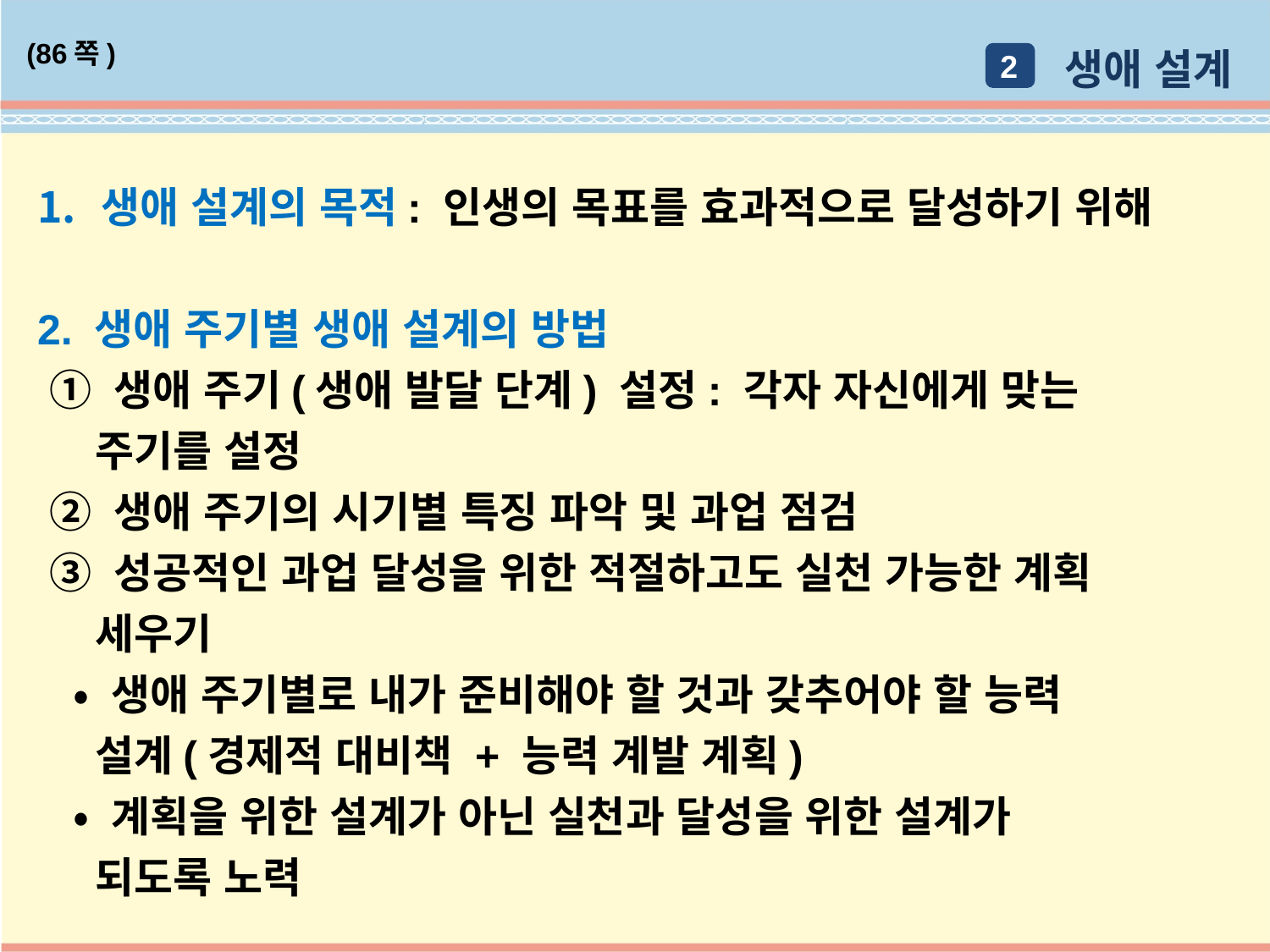

생애 설계
(86쪽)
2
생애 설계의 목적: 인생의 목표를 효과적으로 달성하기 위해

2. 생애 주기별 생애 설계의 방법
 ① 생애 주기(생애 발달 단계) 설정: 각자 자신에게 맞는
    주기를 설정
 ② 생애 주기의 시기별 특징 파악 및 과업 점검
 ③ 성공적인 과업 달성을 위한 적절하고도 실천 가능한 계획
    세우기
   • 생애 주기별로 내가 준비해야 할 것과 갖추어야 할 능력
    설계(경제적 대비책 + 능력 계발 계획)
   • 계획을 위한 설계가 아닌 실천과 달성을 위한 설계가
    되도록 노력